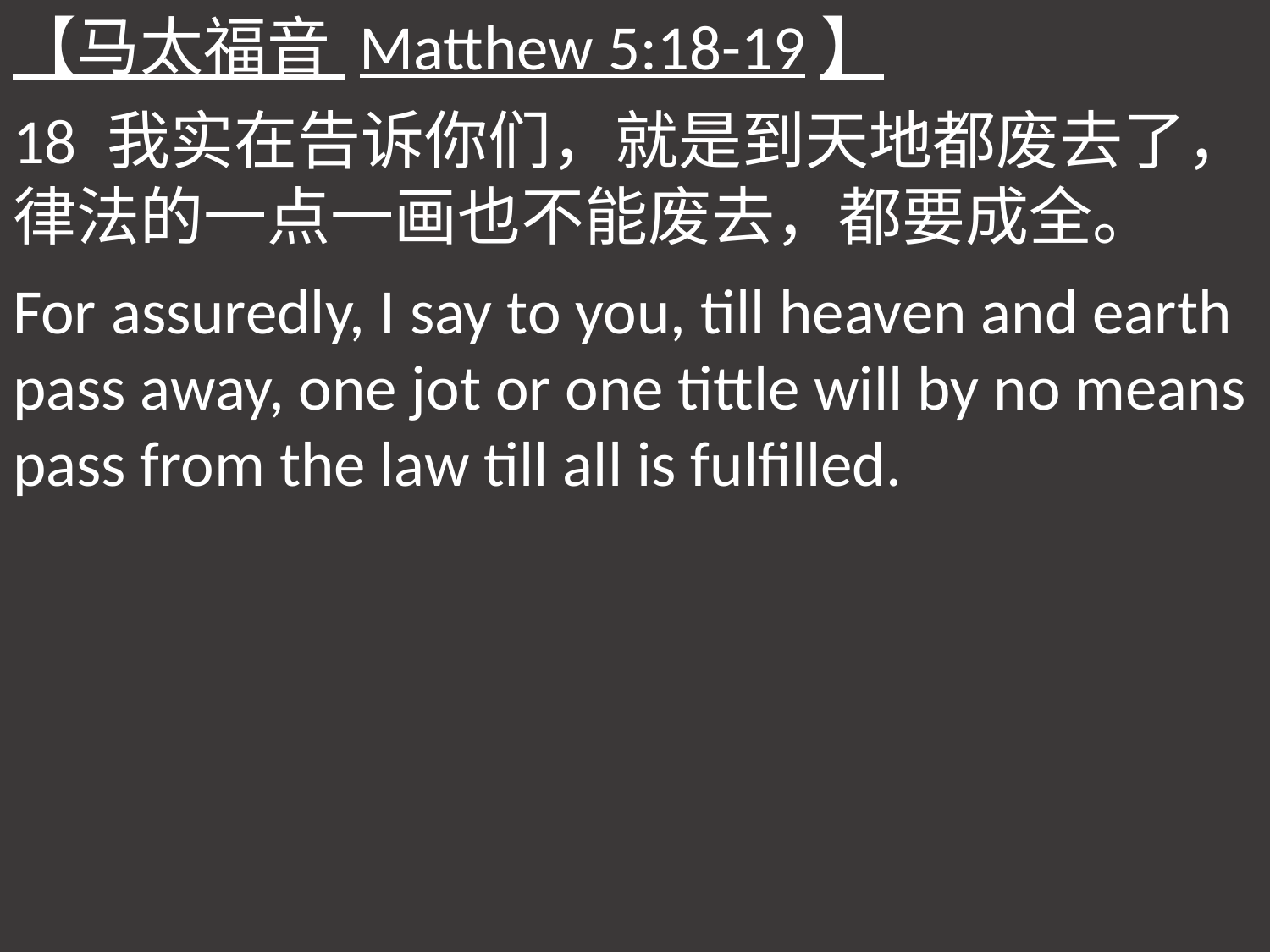

【马太福音 Matthew 5:18-19】
18 我实在告诉你们，就是到天地都废去了，律法的一点一画也不能废去，都要成全。
For assuredly, I say to you, till heaven and earth pass away, one jot or one tittle will by no means pass from the law till all is fulfilled.